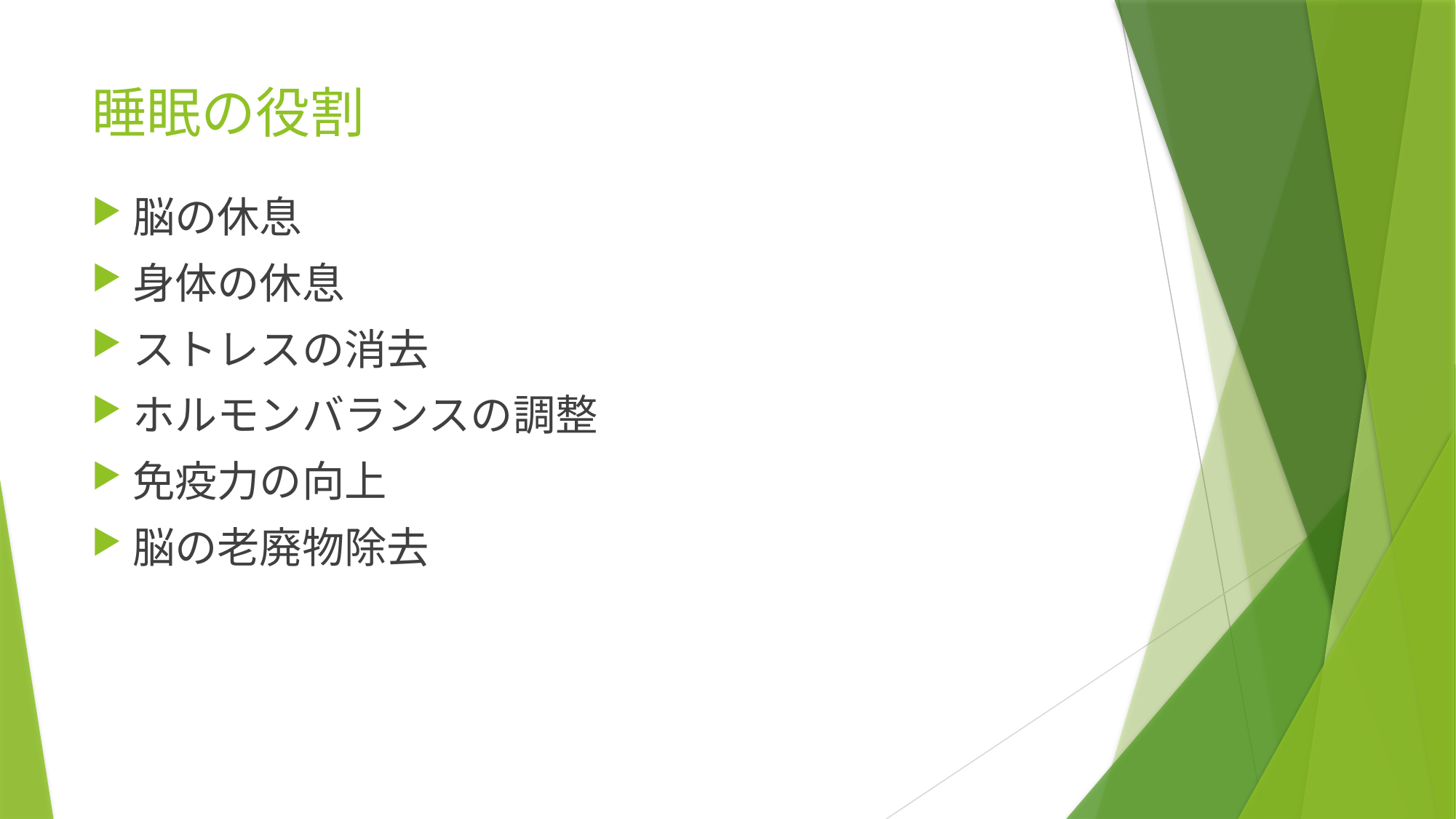

# 睡眠の役割
脳の休息
身体の休息
ストレスの消去
ホルモンバランスの調整
免疫力の向上
脳の老廃物除去